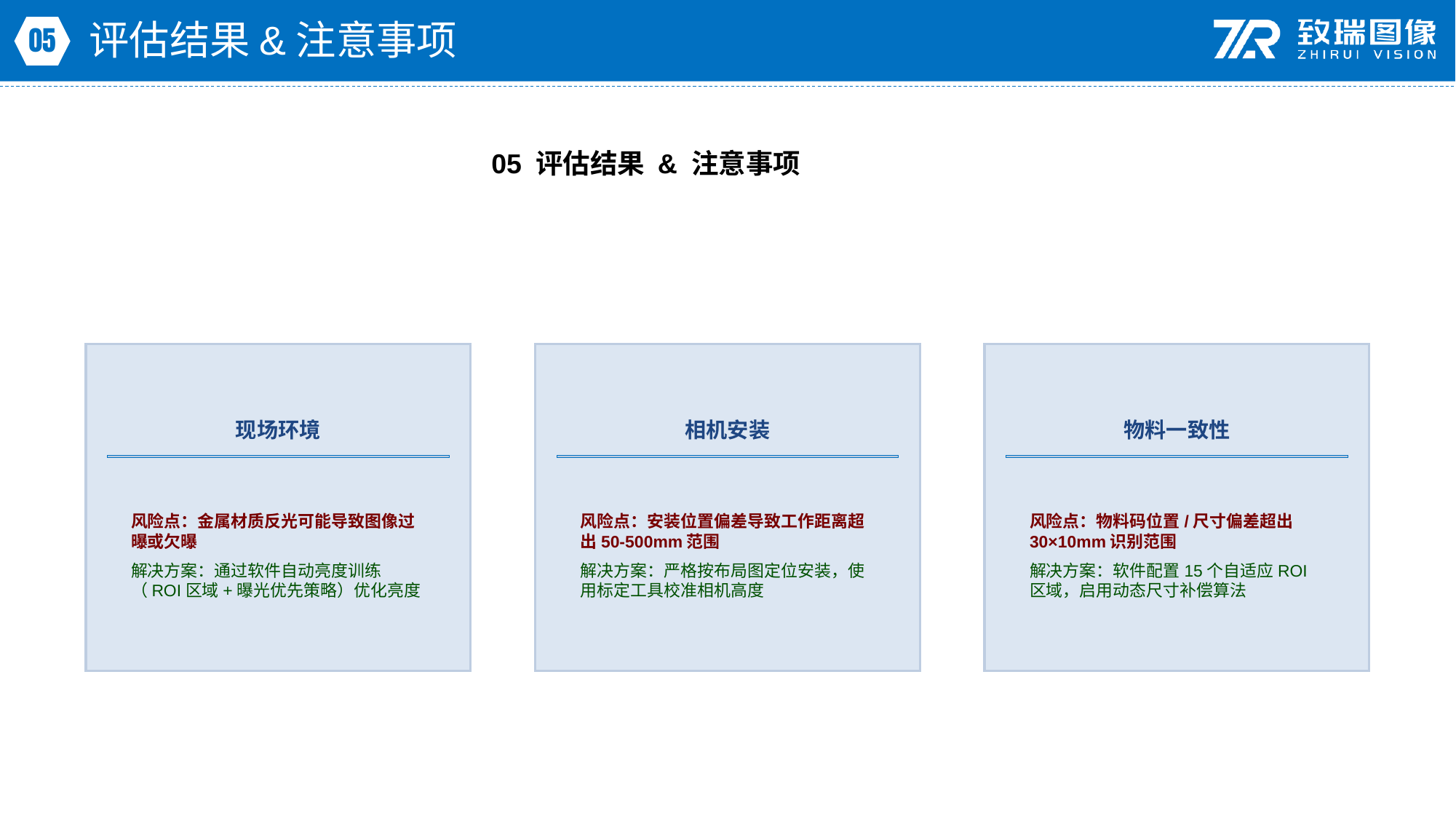

评估结果&注意事项
05

05 评估结果 & 注意事项

现场环境

相机安装

物料一致性

风险点：金属材质反光可能导致图像过曝或欠曝
解决方案：通过软件自动亮度训练（ROI区域+曝光优先策略）优化亮度

风险点：安装位置偏差导致工作距离超出50-500mm范围
解决方案：严格按布局图定位安装，使用标定工具校准相机高度

风险点：物料码位置/尺寸偏差超出30×10mm识别范围
解决方案：软件配置15个自适应ROI区域，启用动态尺寸补偿算法